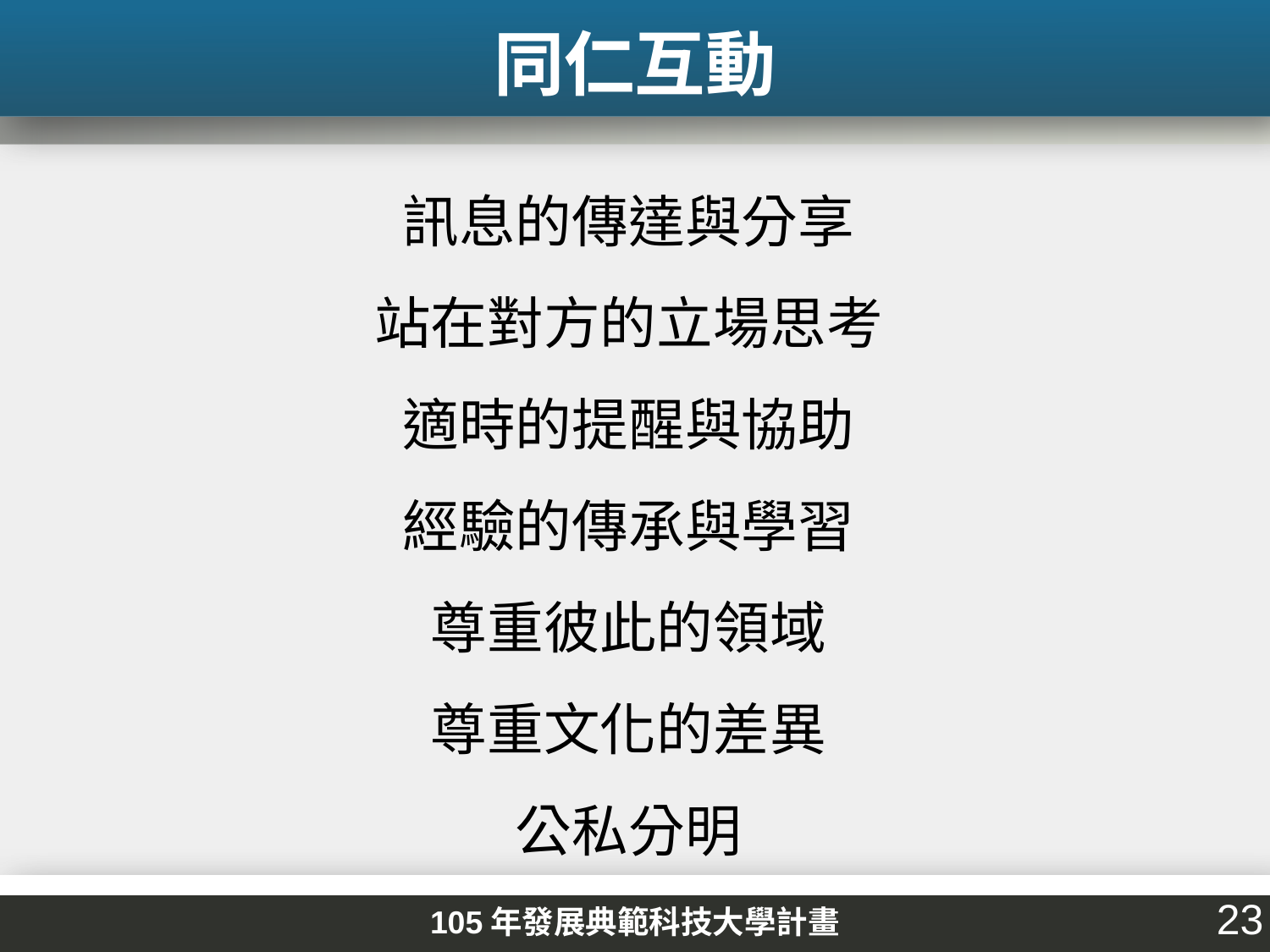

同仁互動
訊息的傳達與分享
站在對方的立場思考
適時的提醒與協助
經驗的傳承與學習
尊重彼此的領域
尊重文化的差異
公私分明